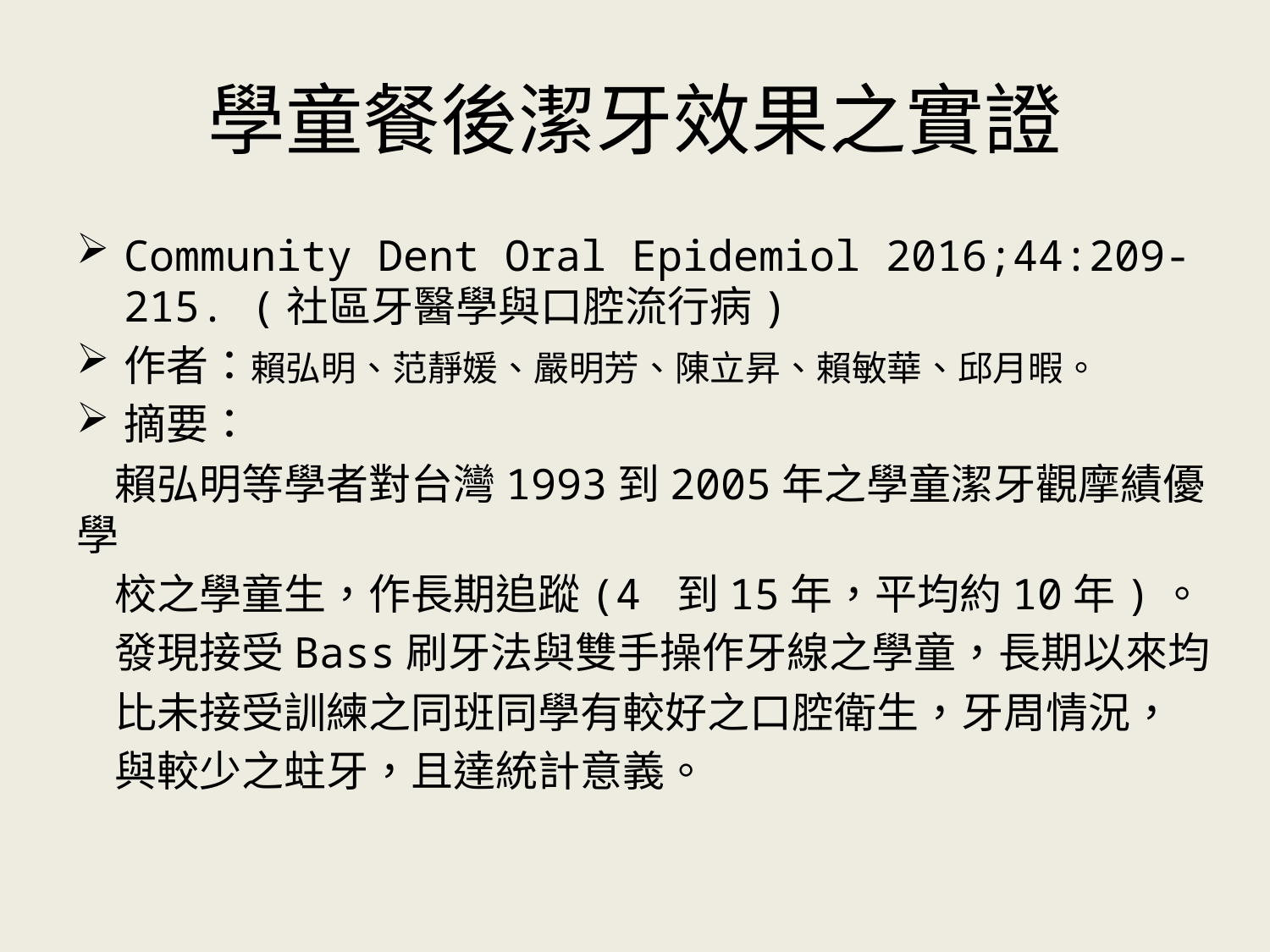

# 學童餐後潔牙效果之實證
Community Dent Oral Epidemiol 2016;44:209-215. (社區牙醫學與口腔流行病)
作者：賴弘明、范靜媛、嚴明芳、陳立昇、賴敏華、邱月暇。
摘要：
   賴弘明等學者對台灣1993到2005年之學童潔牙觀摩績優學
   校之學童生，作長期追蹤(4 到15年，平均約10年)。
   發現接受Bass刷牙法與雙手操作牙線之學童，長期以來均
   比未接受訓練之同班同學有較好之口腔衛生，牙周情況，
   與較少之蛀牙，且達統計意義。